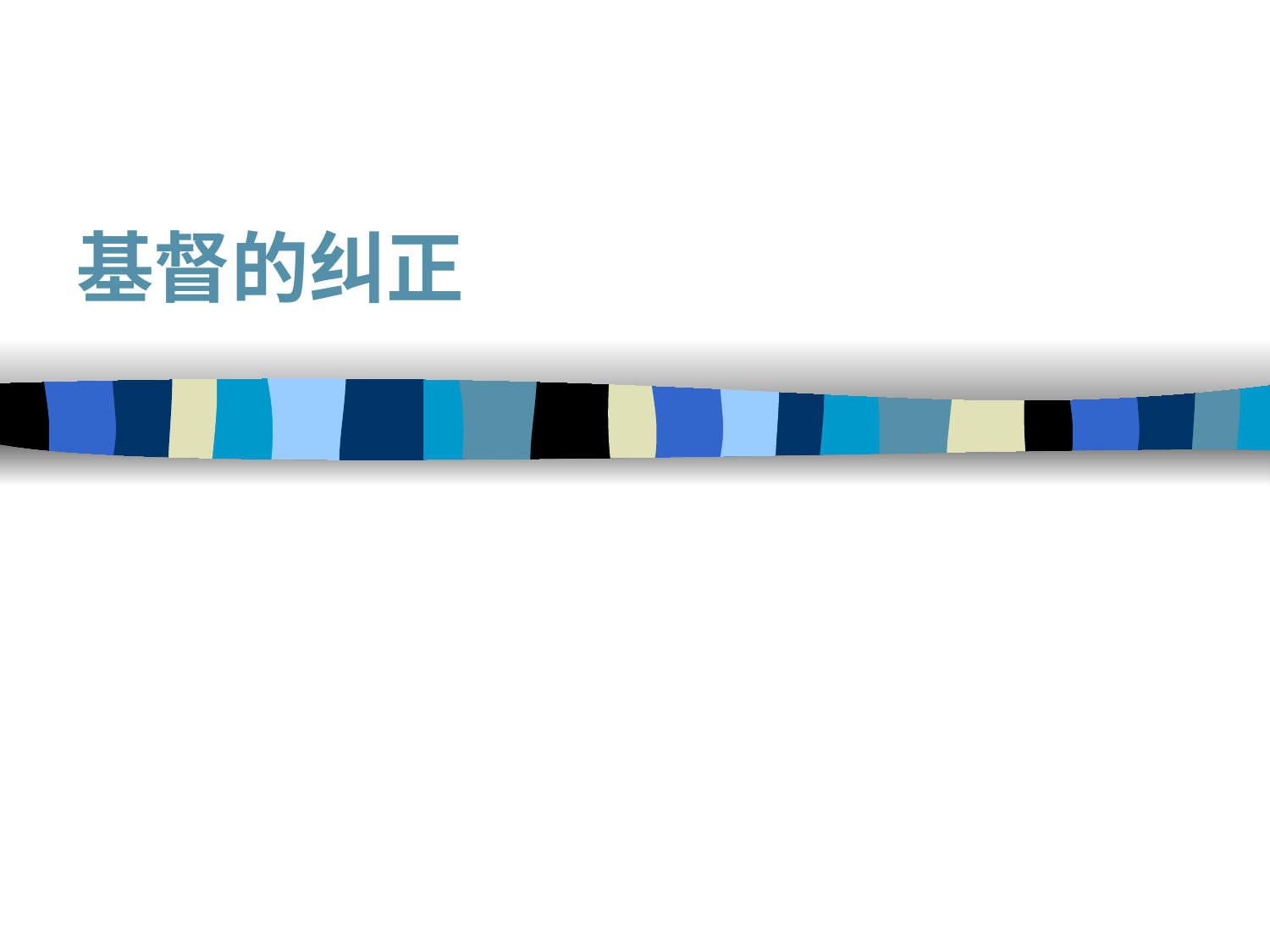

# 基督的纠正
2:16-17  "所以， 你应当悔改； 如果不悔改， 我就很快地来到你们那里， 用我口中的剑跟他们作战。 17圣灵向众教会所说的话， 有耳的就应当听。 得胜的， 我必定把那隐藏的吗哪赐给他， 并且赐他一块白石， 石上写着新的名字， 这名字除了那领受的人以外， 是没有人能知道的。’ "